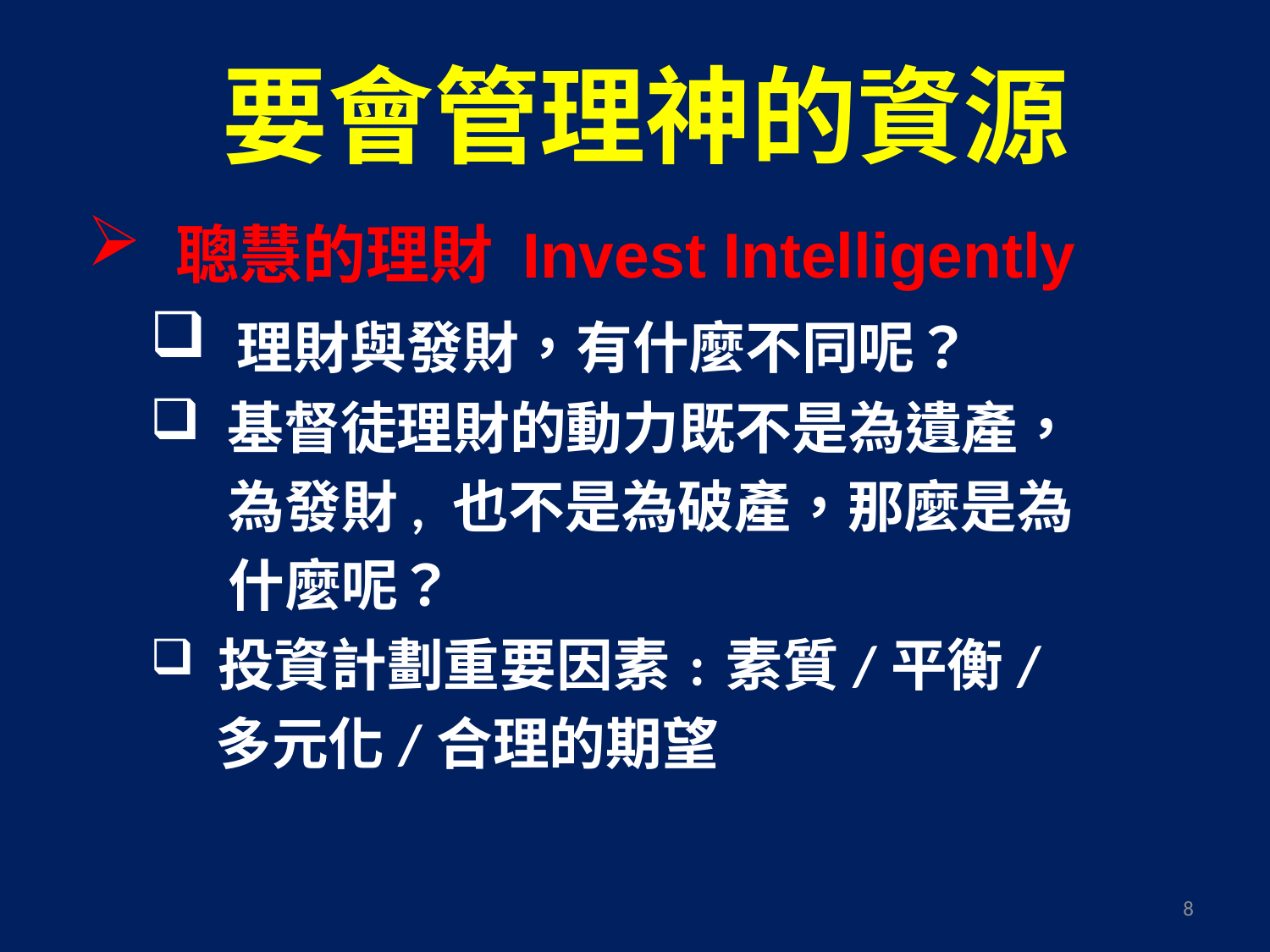

# 要會管理神的資源
 聰慧的理財 Invest Intelligently
 理財與發財，有什麼不同呢？
 基督徒理財的動力既不是為遺產，
     為發財, 也不是為破產，那麼是為
     什麼呢？
 投資計劃重要因素﹕素質/平衡/
    多元化/合理的期望

8